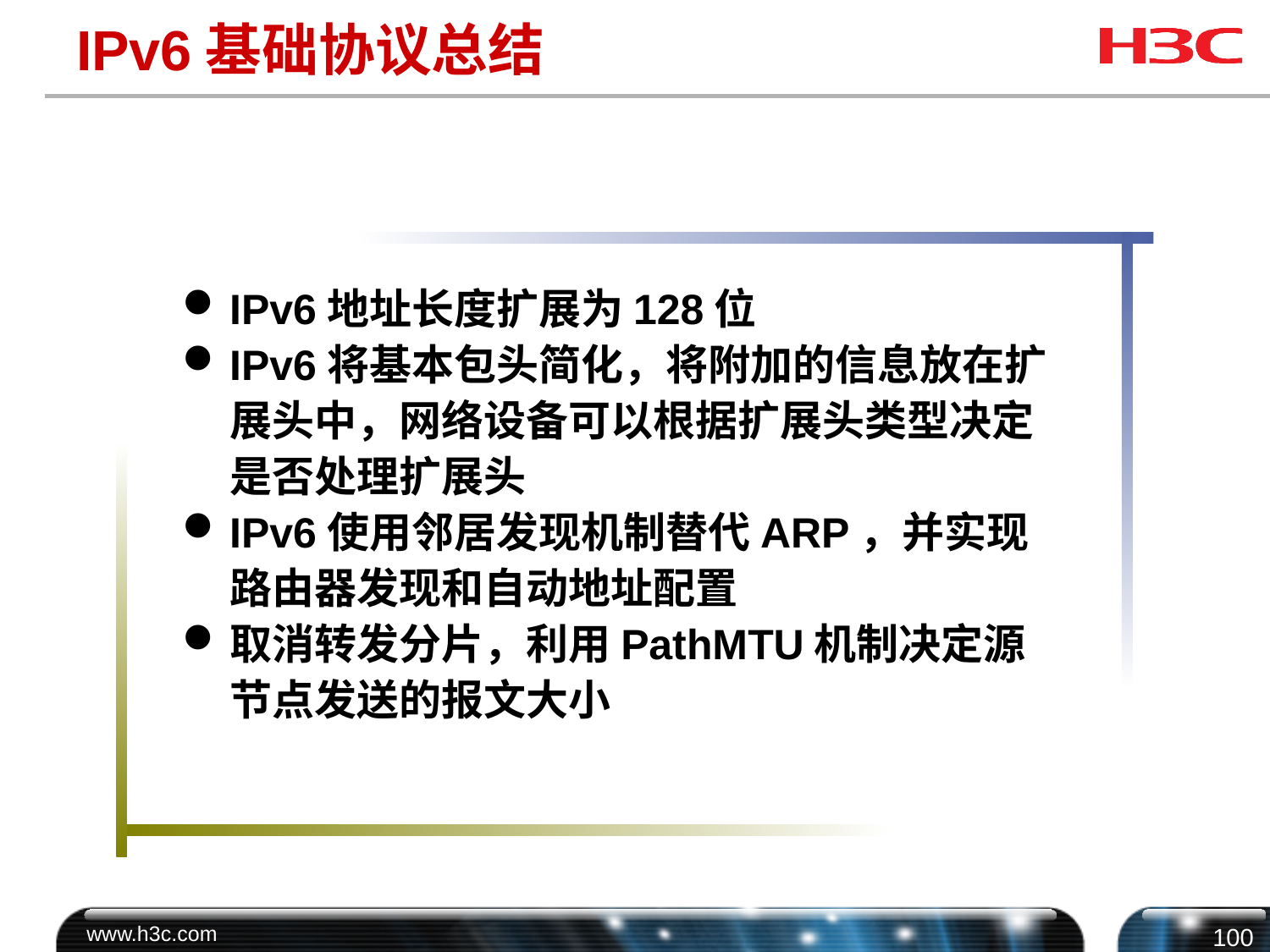

# IPv6基础协议总结

IPv6地址长度扩展为128位
IPv6将基本包头简化，将附加的信息放在扩展头中，网络设备可以根据扩展头类型决定是否处理扩展头
IPv6使用邻居发现机制替代ARP，并实现路由器发现和自动地址配置
取消转发分片，利用PathMTU机制决定源节点发送的报文大小